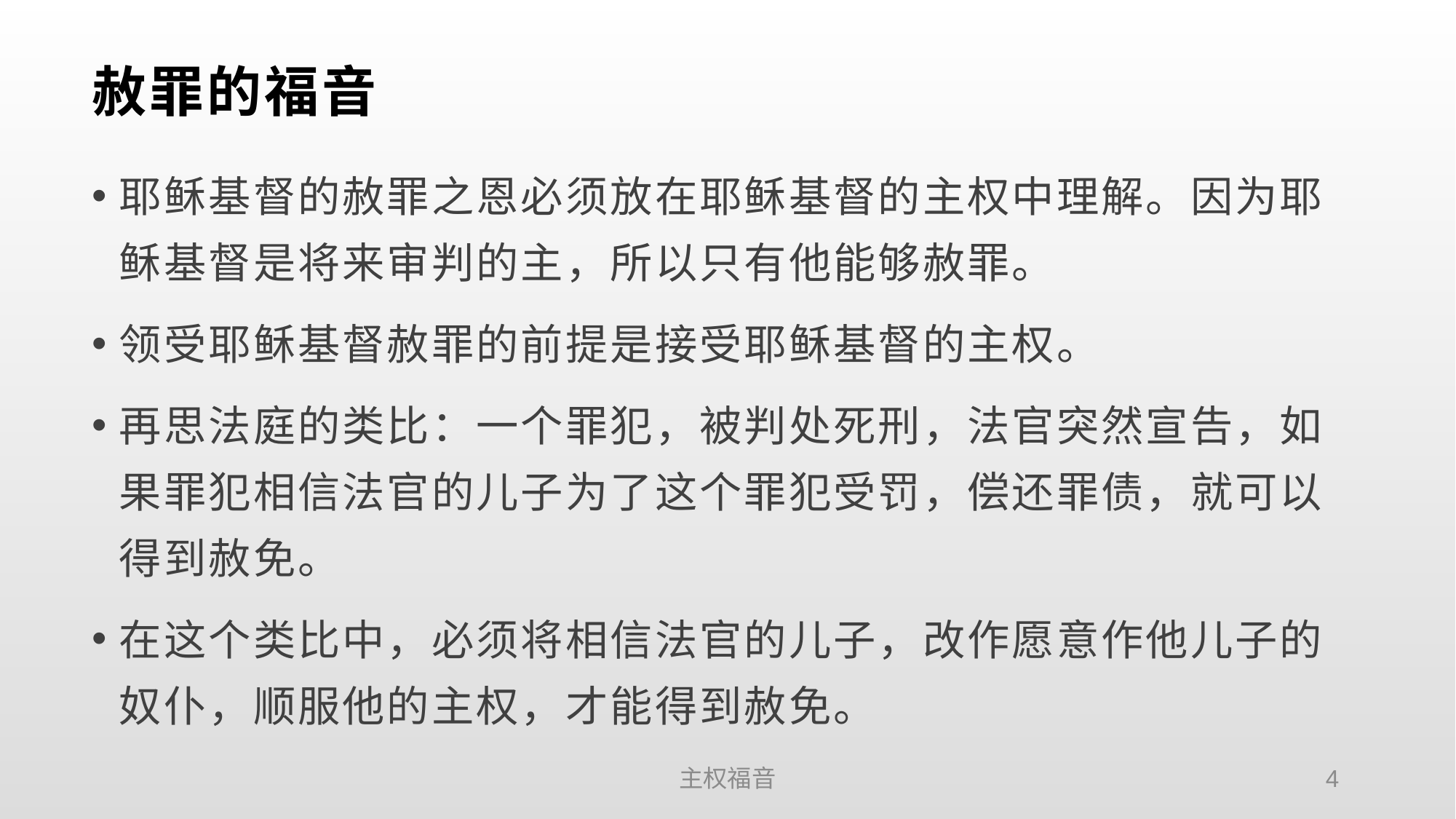

# 赦罪的福音
耶稣基督的赦罪之恩必须放在耶稣基督的主权中理解。因为耶稣基督是将来审判的主，所以只有他能够赦罪。
领受耶稣基督赦罪的前提是接受耶稣基督的主权。
再思法庭的类比：一个罪犯，被判处死刑，法官突然宣告，如果罪犯相信法官的儿子为了这个罪犯受罚，偿还罪债，就可以得到赦免。
在这个类比中，必须将相信法官的儿子，改作愿意作他儿子的奴仆，顺服他的主权，才能得到赦免。

主权福音
4